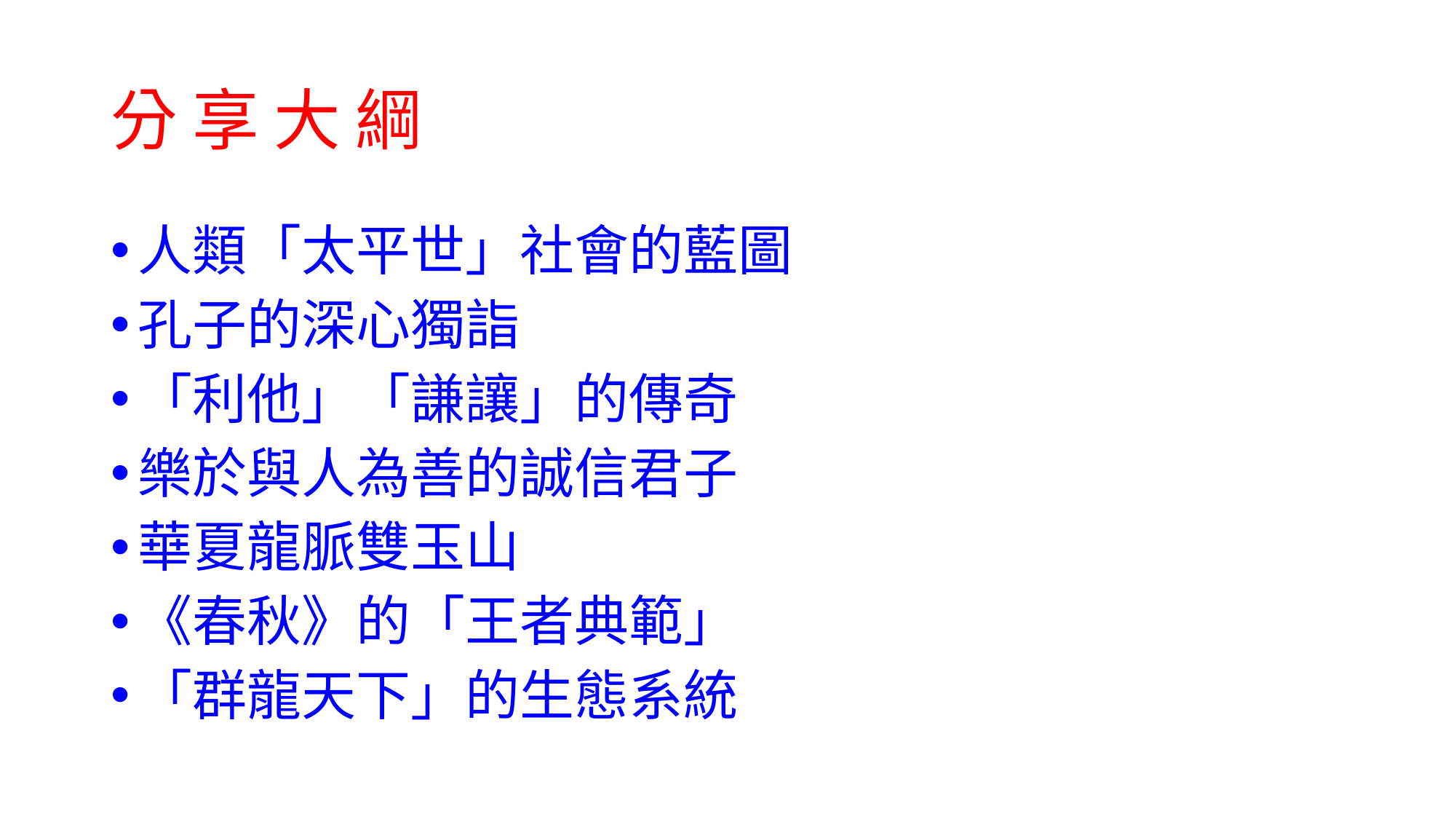

# 分 享 大 綱
人類「太平世」社會的藍圖
孔子的深心獨詣
「利他」「謙讓」的傳奇
樂於與人為善的誠信君子
華夏龍脈雙玉山
《春秋》的「王者典範」
「群龍天下」的生態系統